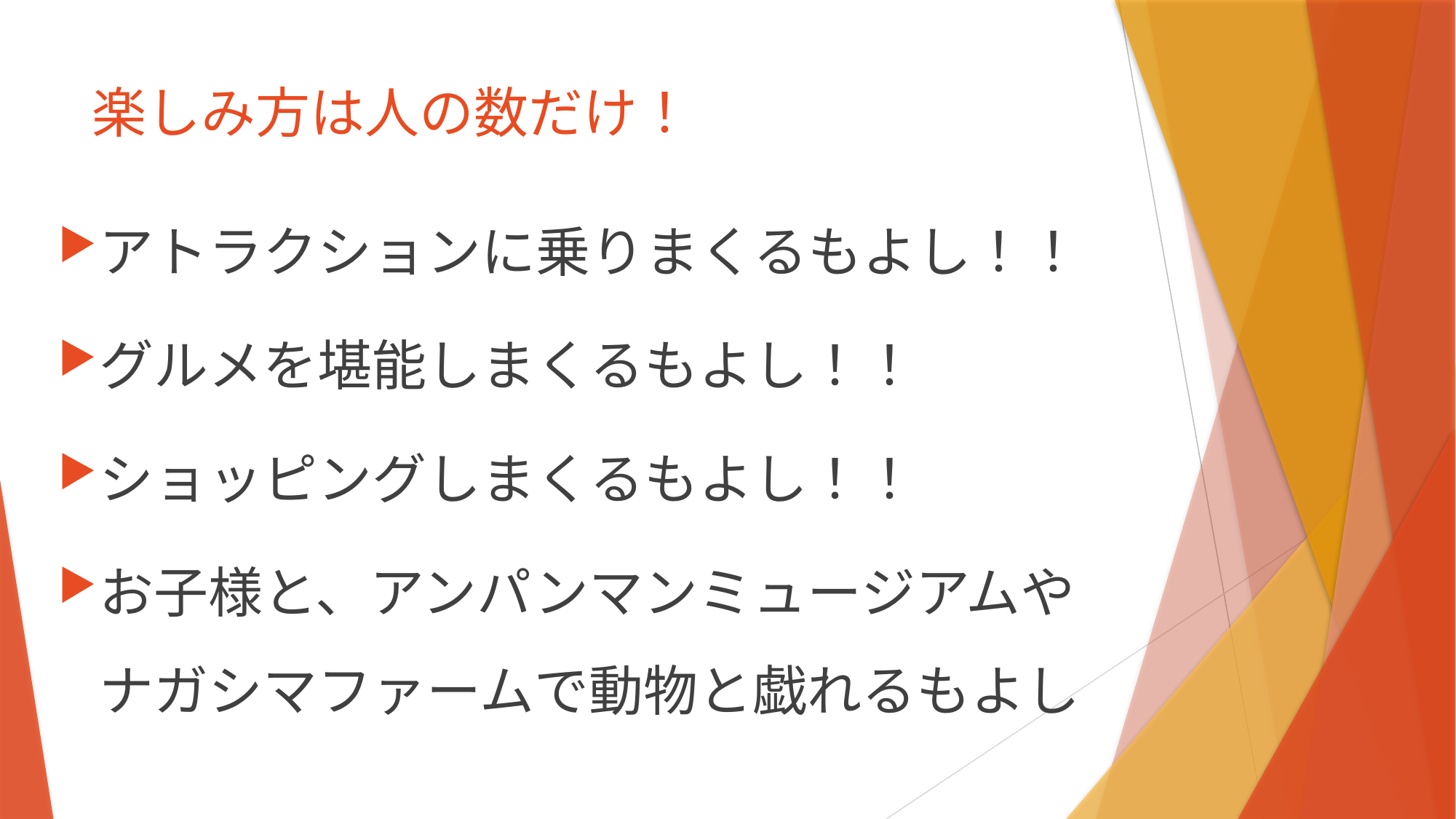

# 楽しみ方は人の数だけ！
アトラクションに乗りまくるもよし！！
グルメを堪能しまくるもよし！！
ショッピングしまくるもよし！！
お子様と、アンパンマンミュージアムや
ナガシマファームで動物と戯れるもよし